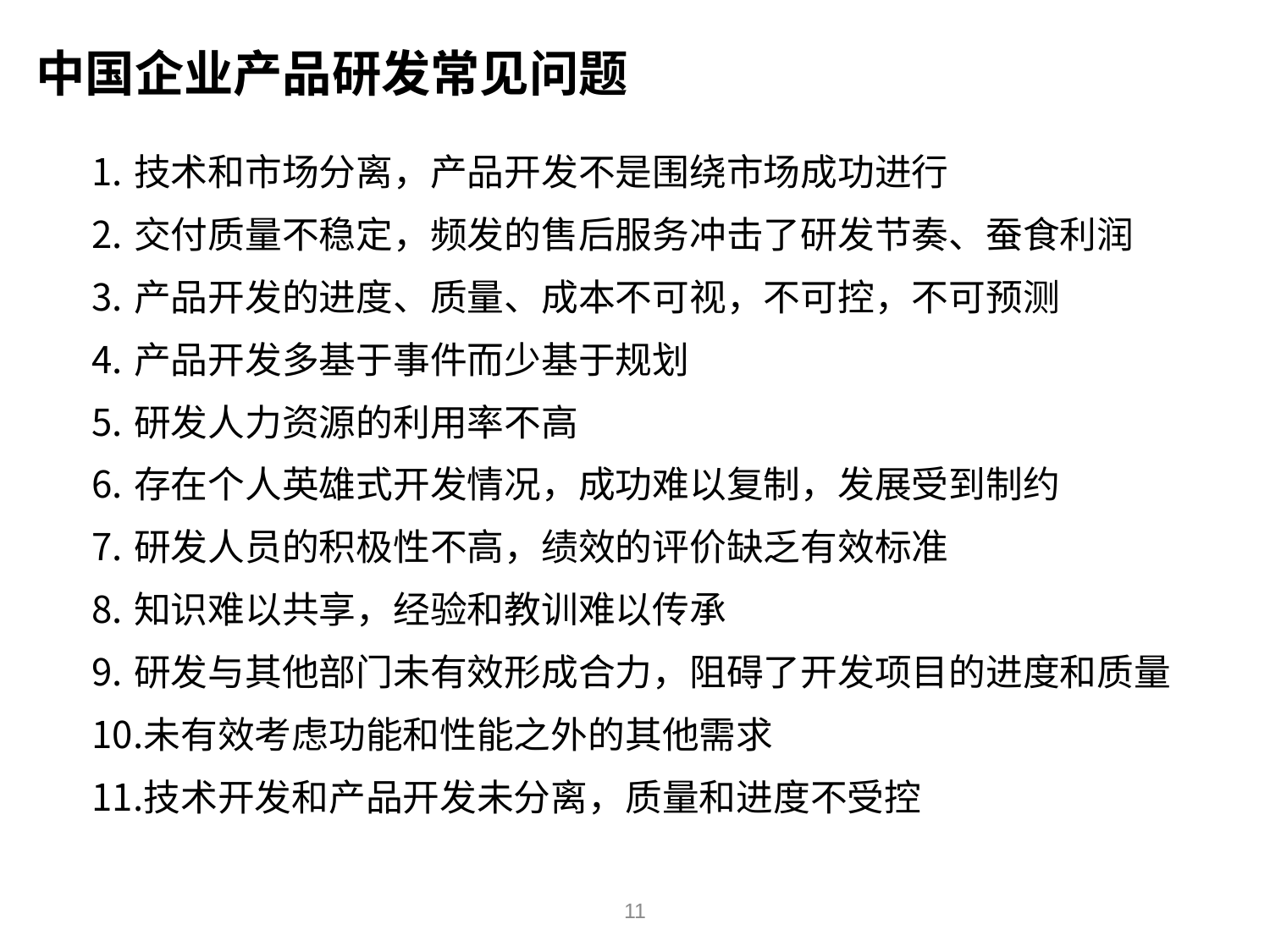

中国企业产品研发常见问题
技术和市场分离，产品开发不是围绕市场成功进行
交付质量不稳定，频发的售后服务冲击了研发节奏、蚕食利润
产品开发的进度、质量、成本不可视，不可控，不可预测
产品开发多基于事件而少基于规划
研发人力资源的利用率不高
存在个人英雄式开发情况，成功难以复制，发展受到制约
研发人员的积极性不高，绩效的评价缺乏有效标准
知识难以共享，经验和教训难以传承
研发与其他部门未有效形成合力，阻碍了开发项目的进度和质量
未有效考虑功能和性能之外的其他需求
技术开发和产品开发未分离，质量和进度不受控
11